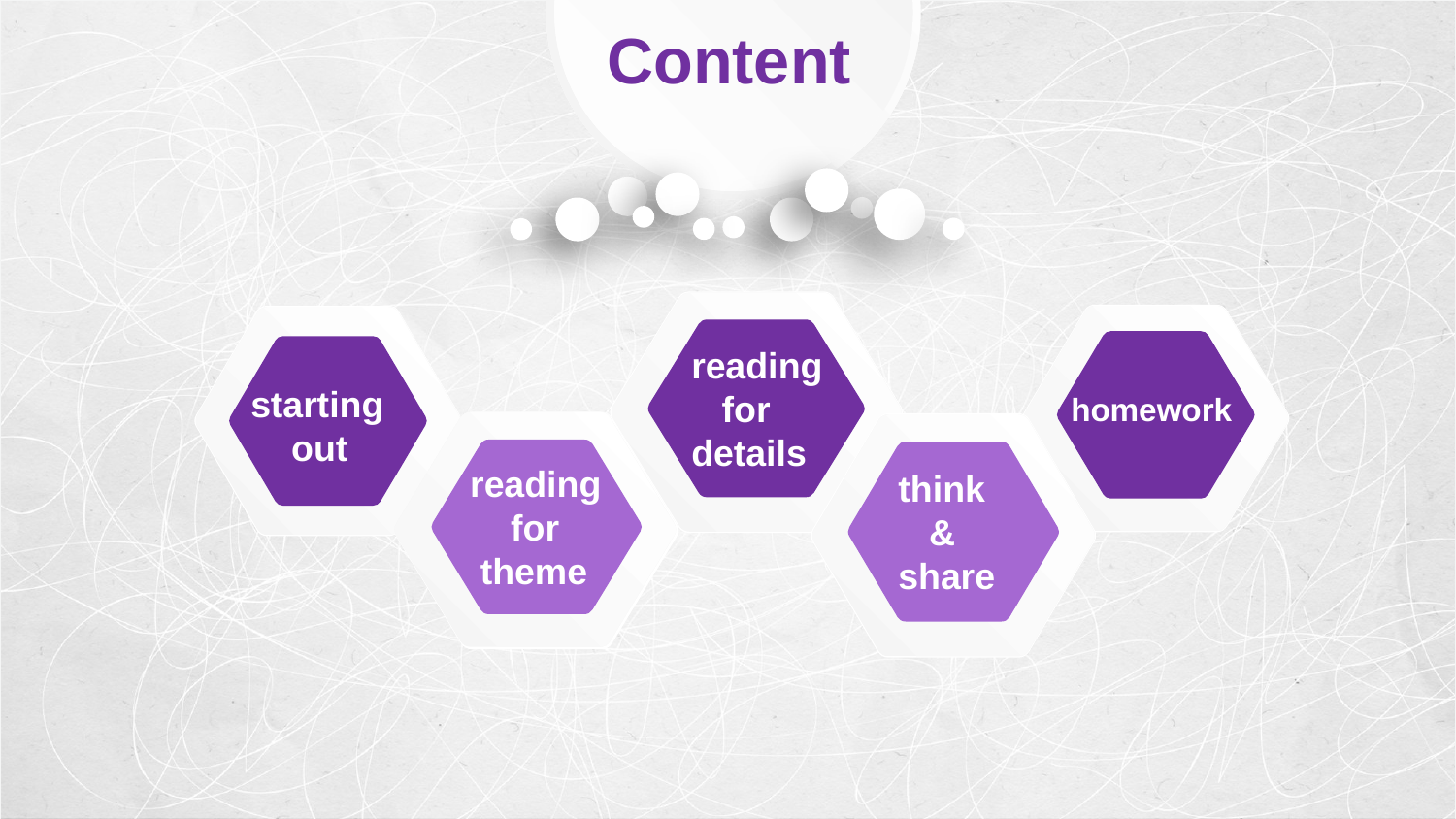

Content

 reading
    for
 details

homework

 starting
     out

reading
    for
 theme

 think
    &
 share
延迟符